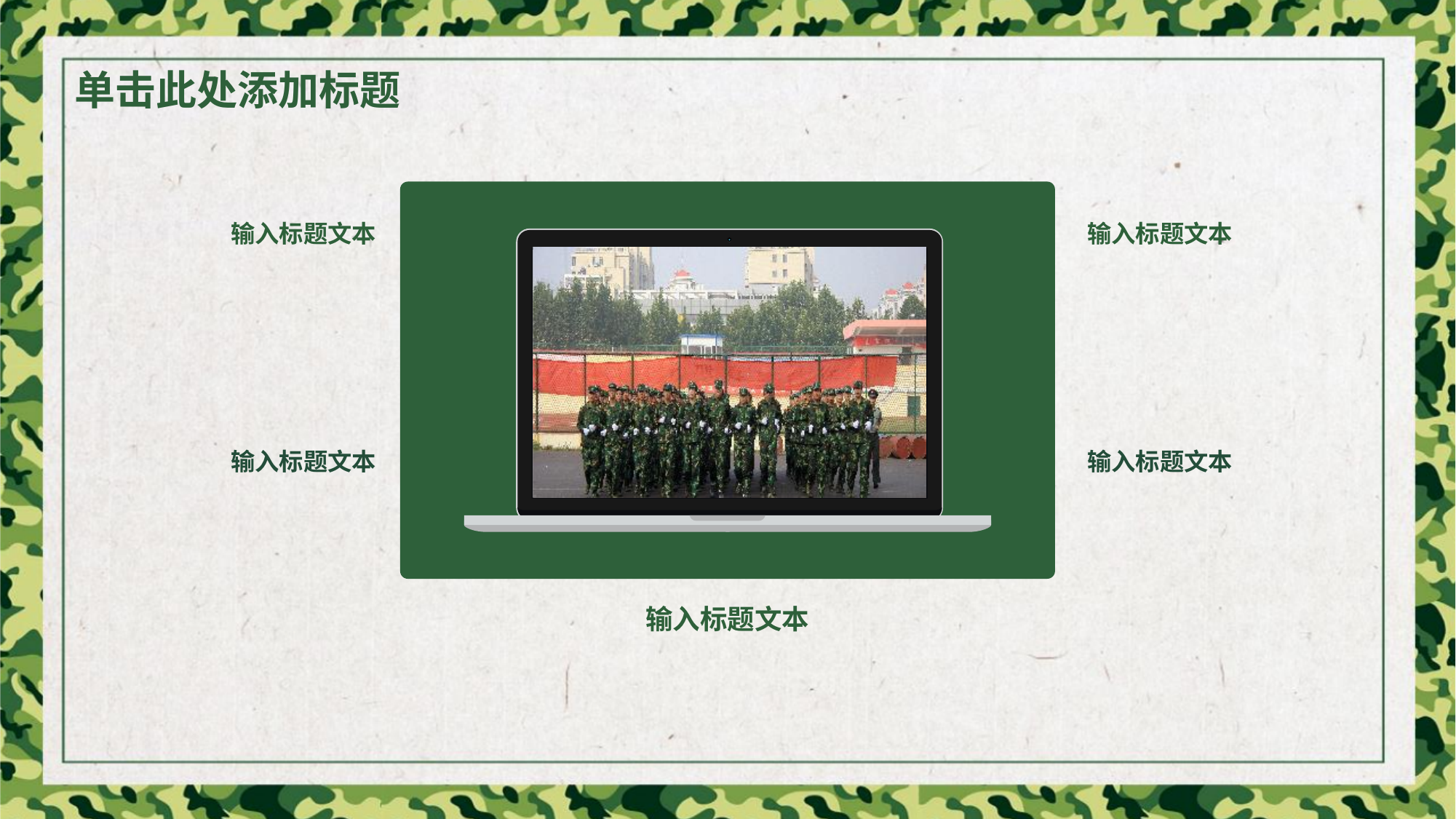

单击此处添加标题

输入标题文本
输入标题文本

输入标题文本
输入标题文本
输入标题文本